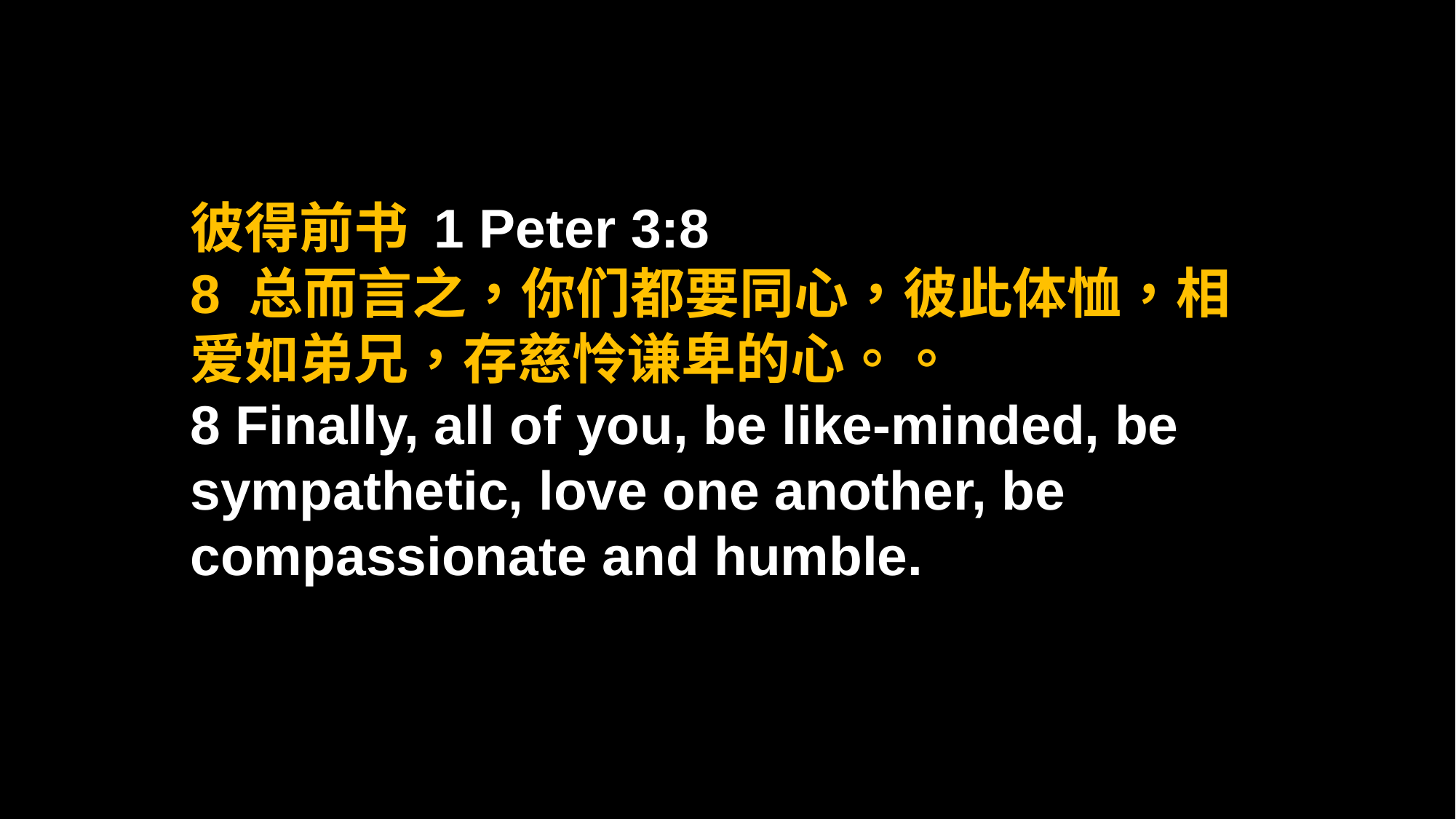

彼得前书 1 Peter 3:8
8 总而言之，你们都要同心，彼此体恤，相爱如弟兄，存慈怜谦卑的心。。
8 Finally, all of you, be like-minded, be sympathetic, love one another, be compassionate and humble.